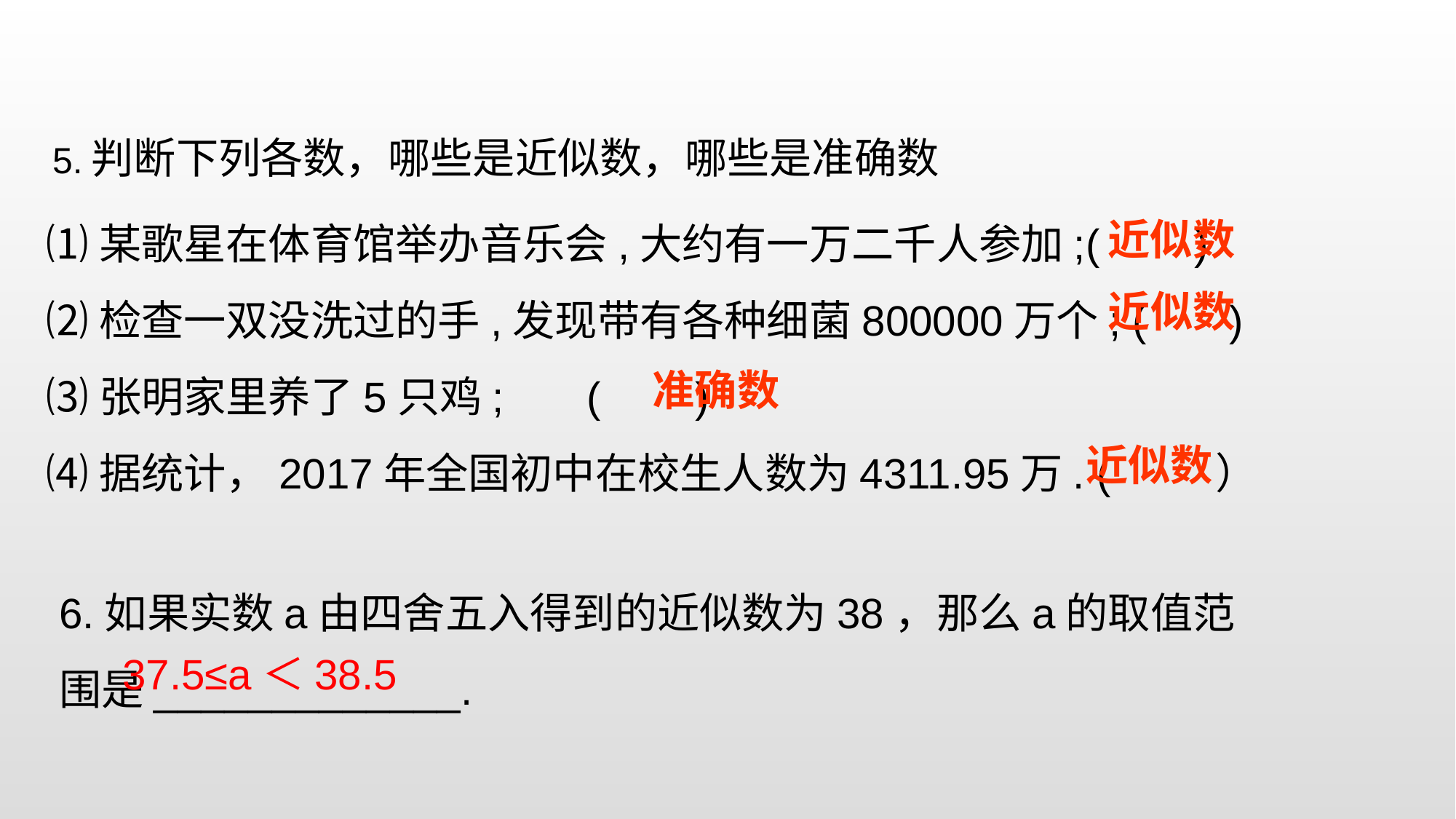

5.判断下列各数，哪些是近似数，哪些是准确数
⑴某歌星在体育馆举办音乐会,大约有一万二千人参加;(        )
⑵检查一双没洗过的手,发现带有各种细菌800000万个; (       )
⑶张明家里养了5只鸡;       (        )
⑷据统计，2017年全国初中在校生人数为4311.95万. (        ）
近似数
近似数
准确数
近似数
6.如果实数a由四舍五入得到的近似数为38，那么a的取值范围是_____________.
37.5≤a＜38.5